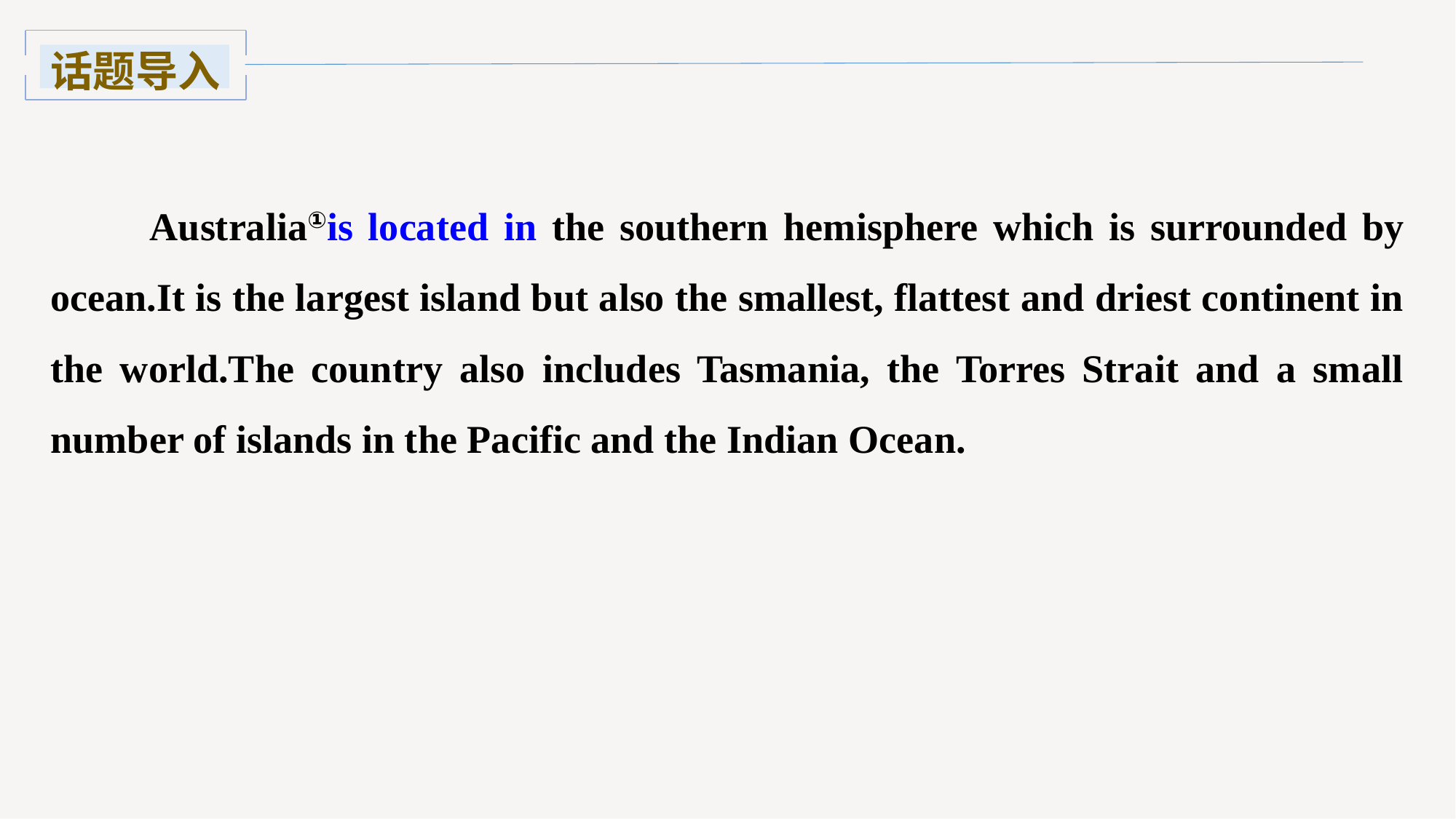

话题导入
　　Australia①is located in the southern hemisphere which is surrounded by ocean.It is the largest island but also the smallest, flattest and driest continent in the world.The country also includes Tasmania, the Torres Strait and a small number of islands in the Pacific and the Indian Ocean.